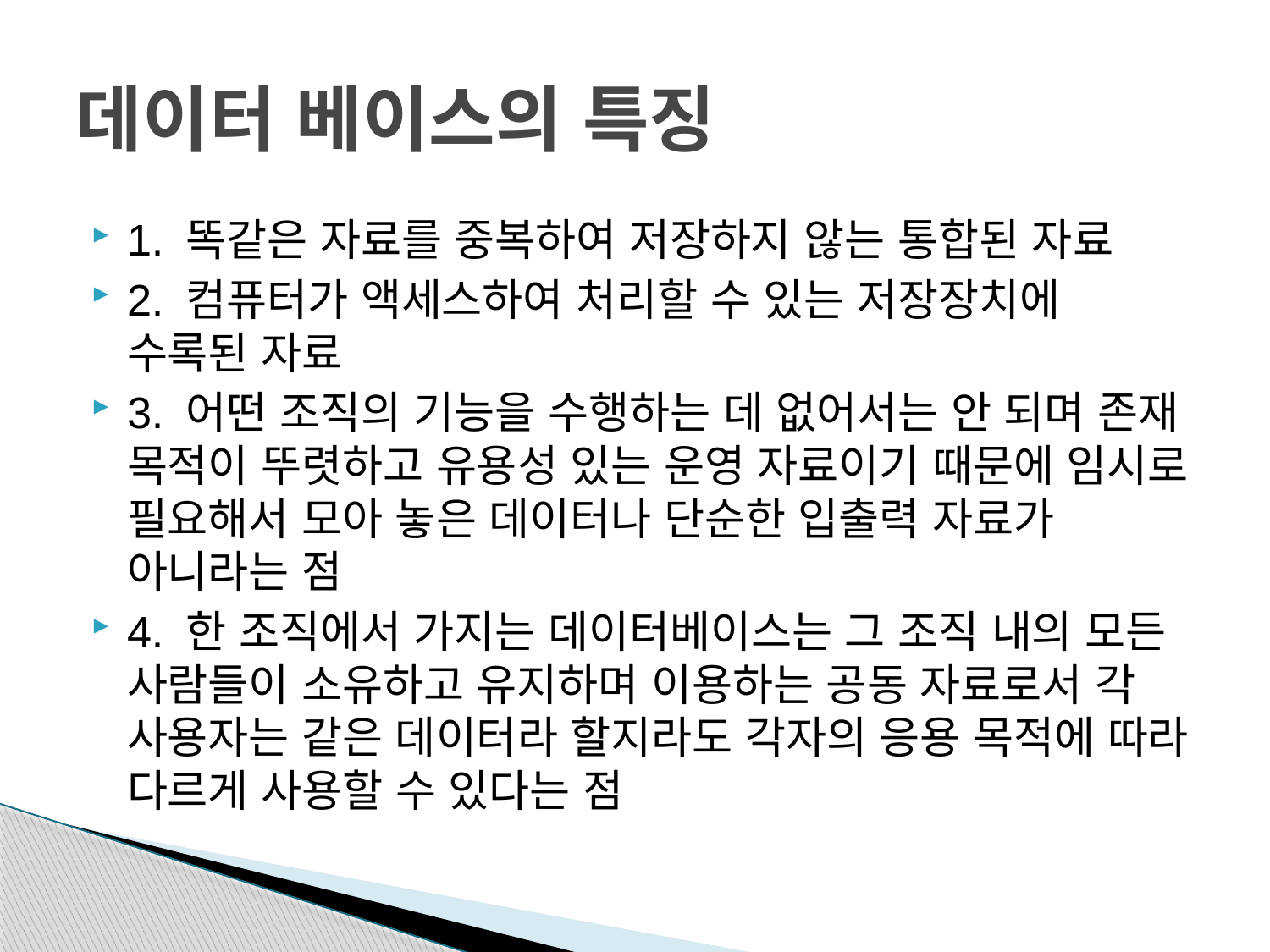

# 데이터 베이스의 특징
1. 똑같은 자료를 중복하여 저장하지 않는 통합된 자료
2. 컴퓨터가 액세스하여 처리할 수 있는 저장장치에 수록된 자료
3. 어떤 조직의 기능을 수행하는 데 없어서는 안 되며 존재 목적이 뚜렷하고 유용성 있는 운영 자료이기 때문에 임시로 필요해서 모아 놓은 데이터나 단순한 입출력 자료가 아니라는 점
4. 한 조직에서 가지는 데이터베이스는 그 조직 내의 모든 사람들이 소유하고 유지하며 이용하는 공동 자료로서 각 사용자는 같은 데이터라 할지라도 각자의 응용 목적에 따라 다르게 사용할 수 있다는 점